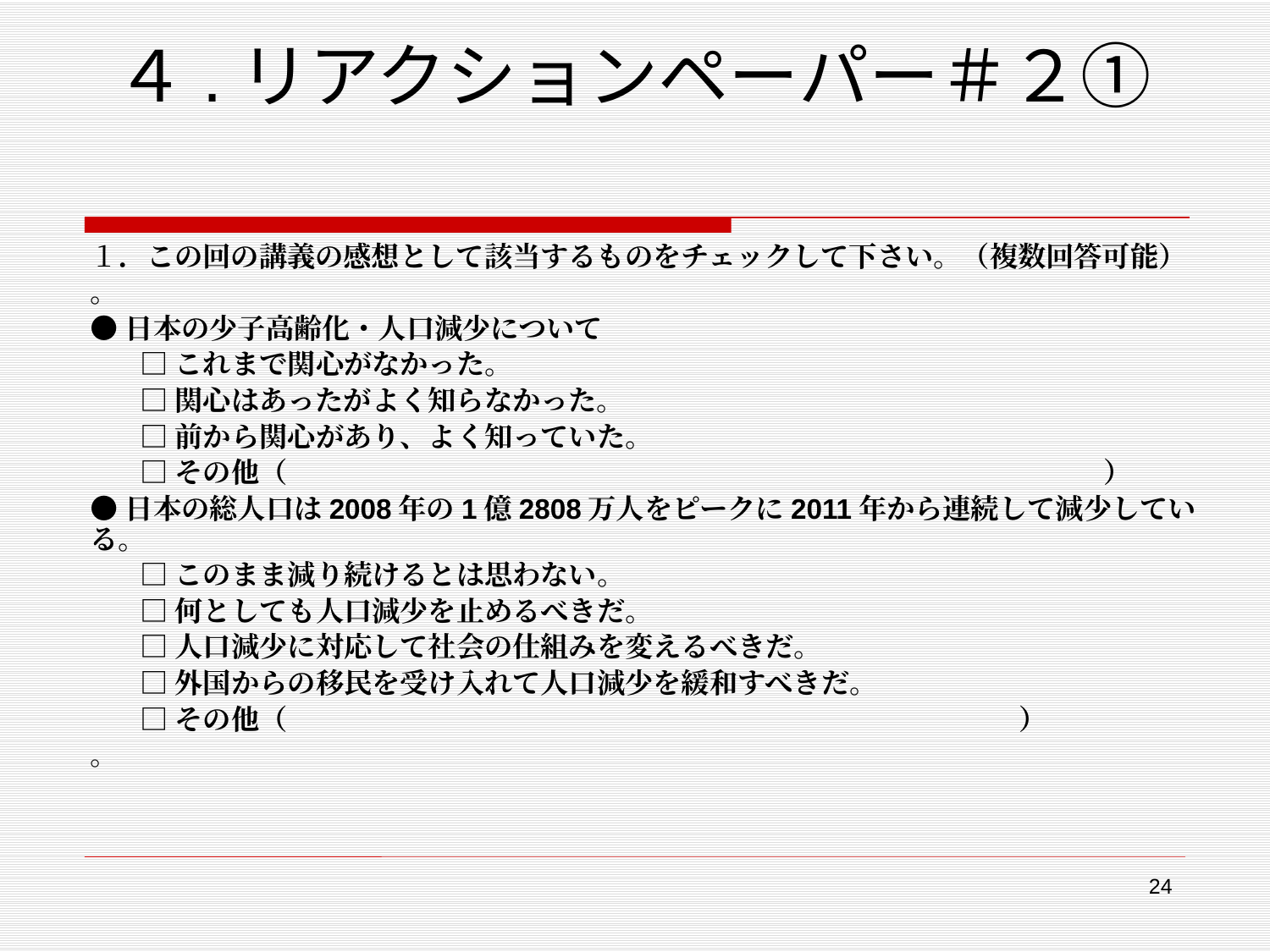

# ４.リアクションペーパー＃２①
１．この回の講義の感想として該当するものをチェックして下さい。（複数回答可能）
。
●日本の少子高齢化・人口減少について
□これまで関心がなかった。
□関心はあったがよく知らなかった。
□前から関心があり、よく知っていた。
□その他（　　　　　　　　　　　　　　　　　　　　　　　　　　　　　）
●日本の総人口は2008年の1億2808万人をピークに2011年から連続して減少している。
□このまま減り続けるとは思わない。
□何としても人口減少を止めるべきだ。
□人口減少に対応して社会の仕組みを変えるべきだ。
□外国からの移民を受け入れて人口減少を緩和すべきだ。
□その他（　　　　　　　　　　　　　　　　　　　　　　　　　　）
。
24